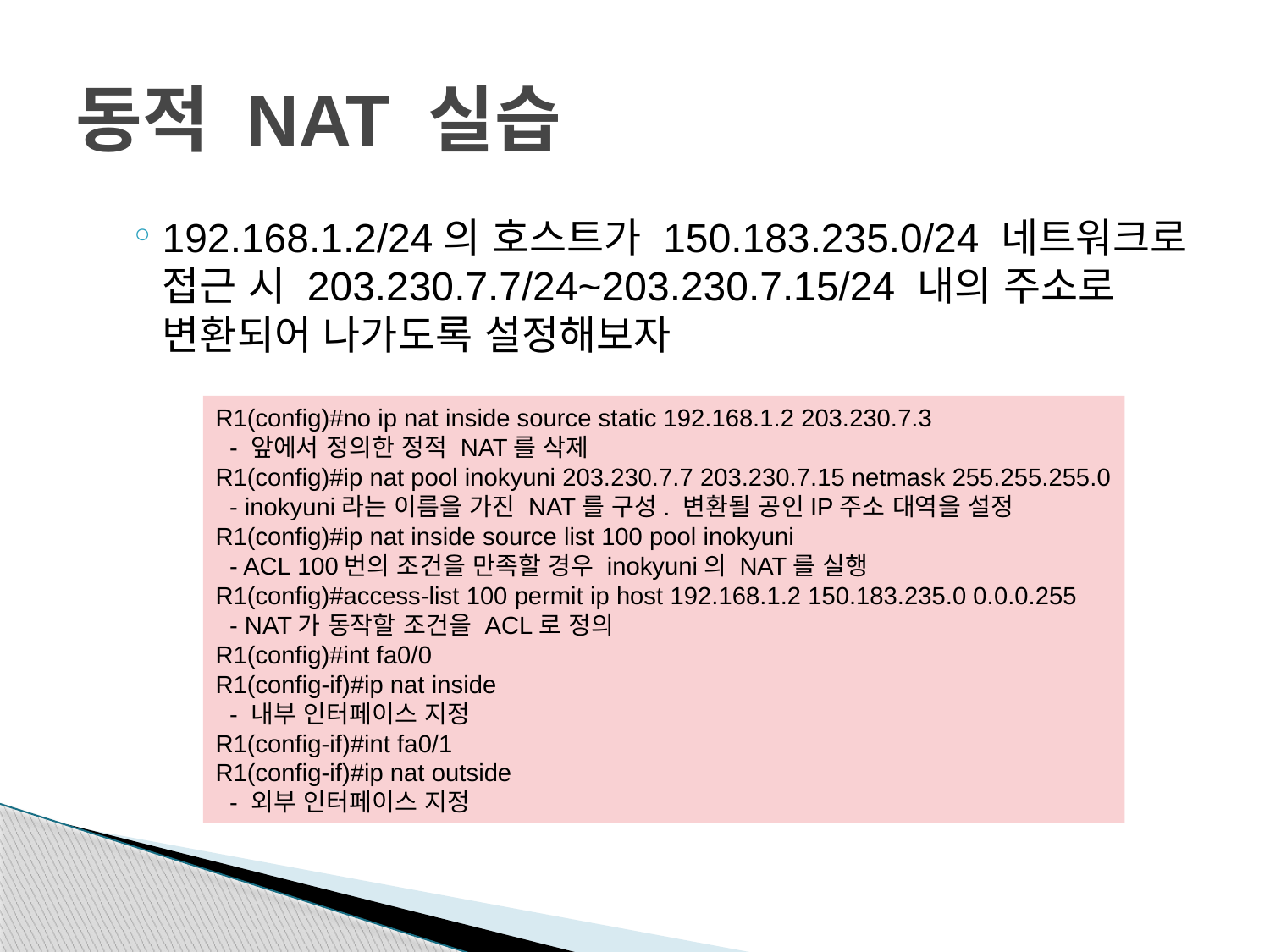

# 동적 NAT 실습
192.168.1.2/24의 호스트가 150.183.235.0/24 네트워크로 접근 시 203.230.7.7/24~203.230.7.15/24 내의 주소로 변환되어 나가도록 설정해보자
R1(config)#no ip nat inside source static 192.168.1.2 203.230.7.3
  - 앞에서 정의한 정적 NAT를 삭제
R1(config)#ip nat pool inokyuni 203.230.7.7 203.230.7.15 netmask 255.255.255.0
  - inokyuni라는 이름을 가진 NAT를 구성. 변환될 공인IP주소 대역을 설정
R1(config)#ip nat inside source list 100 pool inokyuni
  - ACL 100번의 조건을 만족할 경우 inokyuni의 NAT를 실행
R1(config)#access-list 100 permit ip host 192.168.1.2 150.183.235.0 0.0.0.255
  - NAT가 동작할 조건을 ACL로 정의
R1(config)#int fa0/0
R1(config-if)#ip nat inside
  - 내부 인터페이스 지정
R1(config-if)#int fa0/1
R1(config-if)#ip nat outside
  - 외부 인터페이스 지정